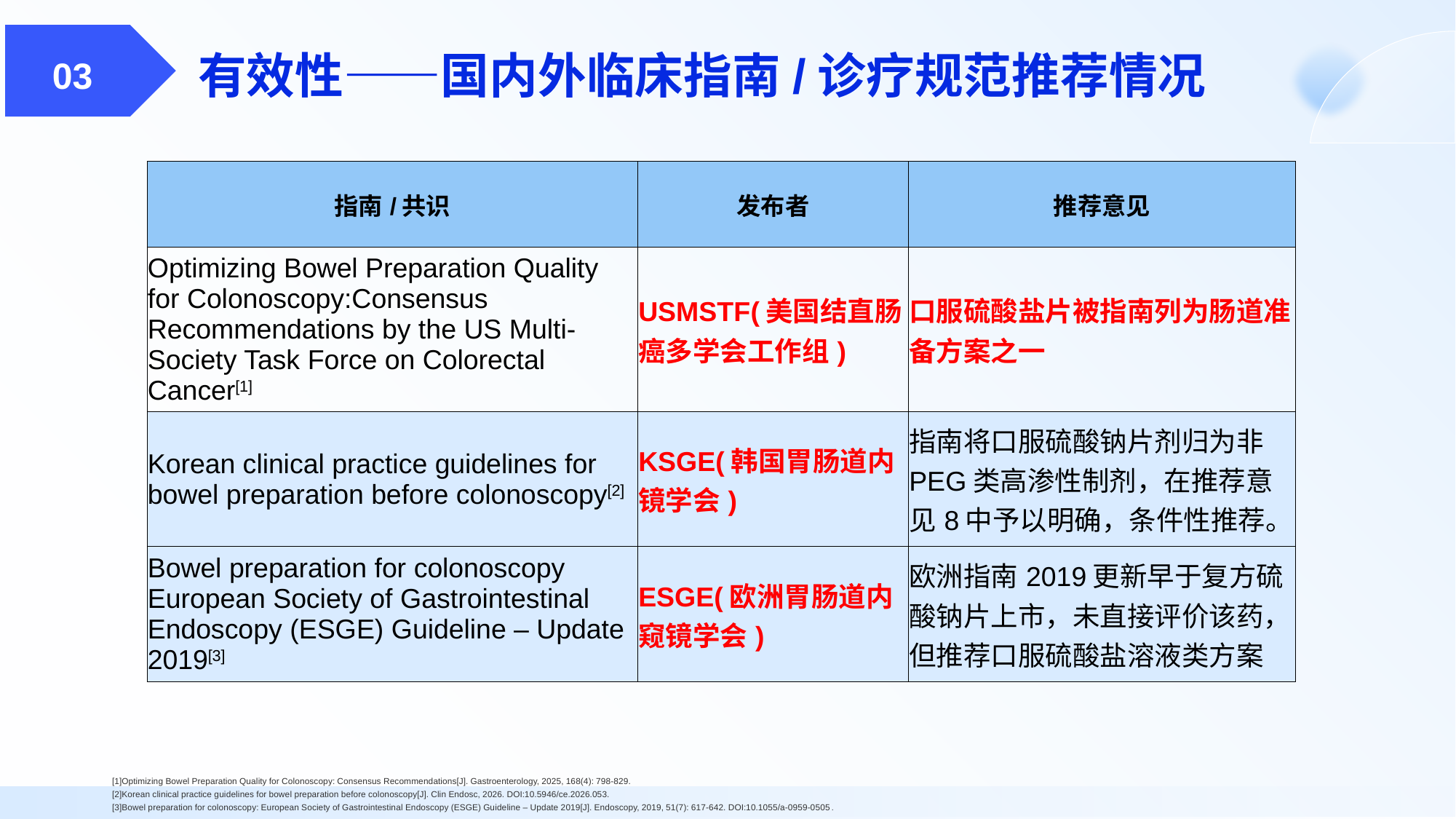

有效性——国内外临床指南/诊疗规范推荐情况

  03
| 指南/共识 | 发布者 | 推荐意见 |
| --- | --- | --- |
| Optimizing Bowel Preparation Quality for Colonoscopy:Consensus Recommendations by the US Multi-Society Task Force on Colorectal Cancer[1] | USMSTF(美国结直肠癌多学会工作组) | 口服硫酸盐片被指南列为肠道准备方案之一 |
| Korean clinical practice guidelines for bowel preparation before colonoscopy[2] | KSGE(韩国胃肠道内镜学会) | 指南将口服硫酸钠片剂归为非PEG类高渗性制剂，在推荐意见8中予以明确，条件性推荐。 |
| Bowel preparation for colonoscopy European Society of Gastrointestinal Endoscopy (ESGE) Guideline – Update 2019[3] | ESGE(欧洲胃肠道内窥镜学会) | 欧洲指南2019更新早于复方硫酸钠片上市，未直接评价该药，但推荐口服硫酸盐溶液类方案 |
[1]Optimizing Bowel Preparation Quality for Colonoscopy: Consensus Recommendations[J]. Gastroenterology, 2025, 168(4): 798-829.
[2]Korean clinical practice guidelines for bowel preparation before colonoscopy[J]. Clin Endosc, 2026. DOI:10.5946/ce.2026.053.
[3]Bowel preparation for colonoscopy: European Society of Gastrointestinal Endoscopy (ESGE) Guideline – Update 2019[J]. Endoscopy, 2019, 51(7): 617-642. DOI:10.1055/a-0959-0505.